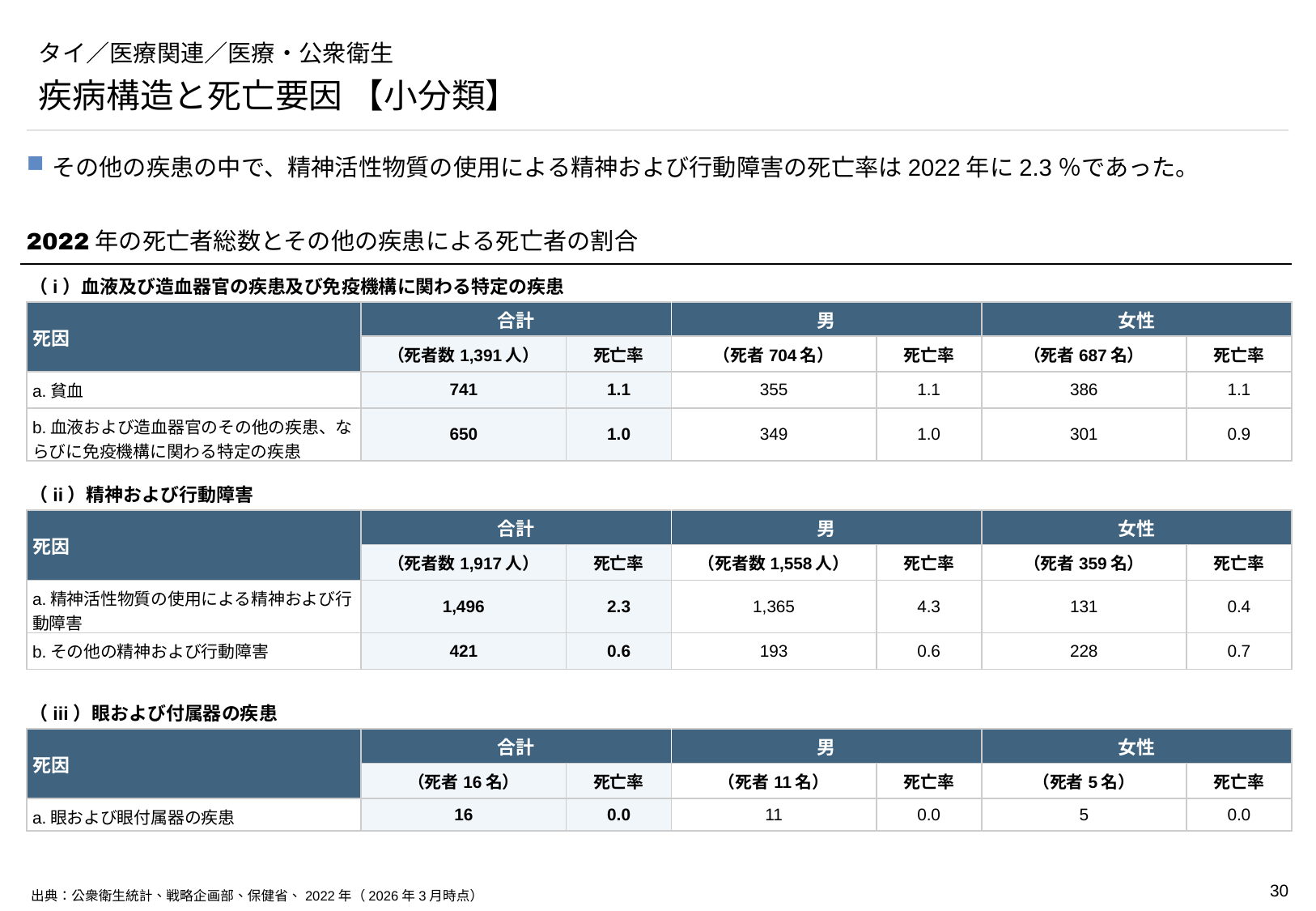

# タイ／医療関連／医療・公衆衛生
疾病構造と死亡要因 【小分類】
その他の疾患の中で、精神活性物質の使用による精神および行動障害の死亡率は2022年に2.3％であった。
2022年の死亡者総数とその他の疾患による死亡者の割合
（i）血液及び造血器官の疾患及び免疫機構に関わる特定の疾患
| 死因 | 合計 |  | 男 |  | 女性 |  |
| --- | --- | --- | --- | --- | --- | --- |
|  | （死者数1,391人） | 死亡率 | （死者704名） | 死亡率 | （死者687名） | 死亡率 |
| a.貧血 | 741 | 1.1 | 355 | 1.1 | 386 | 1.1 |
| b.血液および造血器官のその他の疾患、ならびに免疫機構に関わる特定の疾患 | 650 | 1.0 | 349 | 1.0 | 301 | 0.9 |
（ii）精神および行動障害
| 死因 | 合計 |  | 男 |  | 女性 |  |
| --- | --- | --- | --- | --- | --- | --- |
|  | （死者数1,917人） | 死亡率 | （死者数1,558人） | 死亡率 | （死者359名） | 死亡率 |
| a.精神活性物質の使用による精神および行動障害 | 1,496 | 2.3 | 1,365 | 4.3 | 131 | 0.4 |
| b.その他の精神および行動障害 | 421 | 0.6 | 193 | 0.6 | 228 | 0.7 |
（iii）眼および付属器の疾患
| 死因 | 合計 |  | 男 |  | 女性 |  |
| --- | --- | --- | --- | --- | --- | --- |
|  | （死者16名） | 死亡率 | （死者11名） | 死亡率 | （死者5名） | 死亡率 |
| a.眼および眼付属器の疾患 | 16 | 0.0 | 11 | 0.0 | 5 | 0.0 |
出典：公衆衛生統計、戦略企画部、保健省、2022年（2026年3月時点）